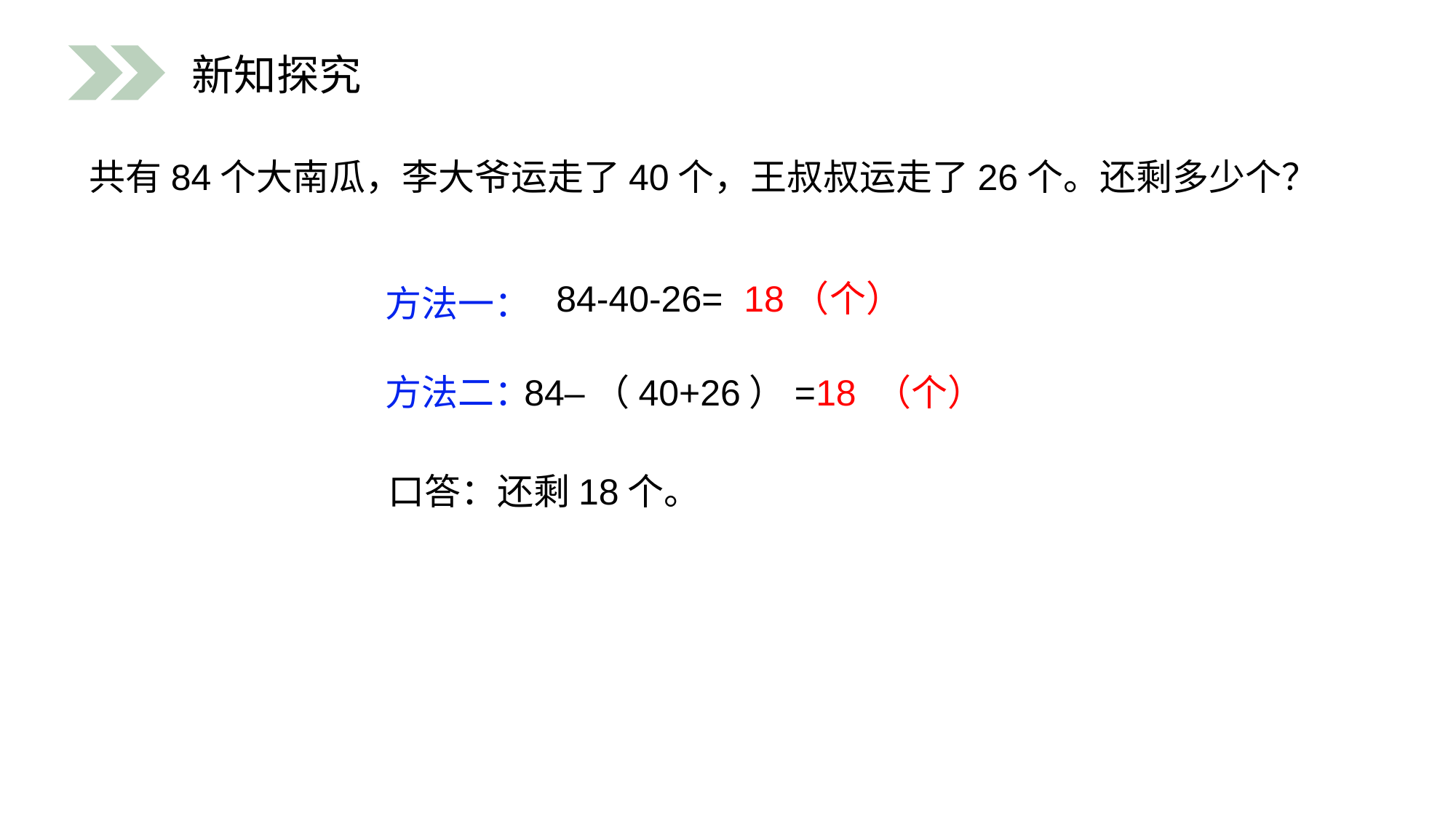

新知探究
共有84个大南瓜，李大爷运走了40个，王叔叔运走了26个。还剩多少个？
84-40-26=
18（个）
方法一：
84–（40+26）=18 （个）
方法二：
口答：还剩18个。